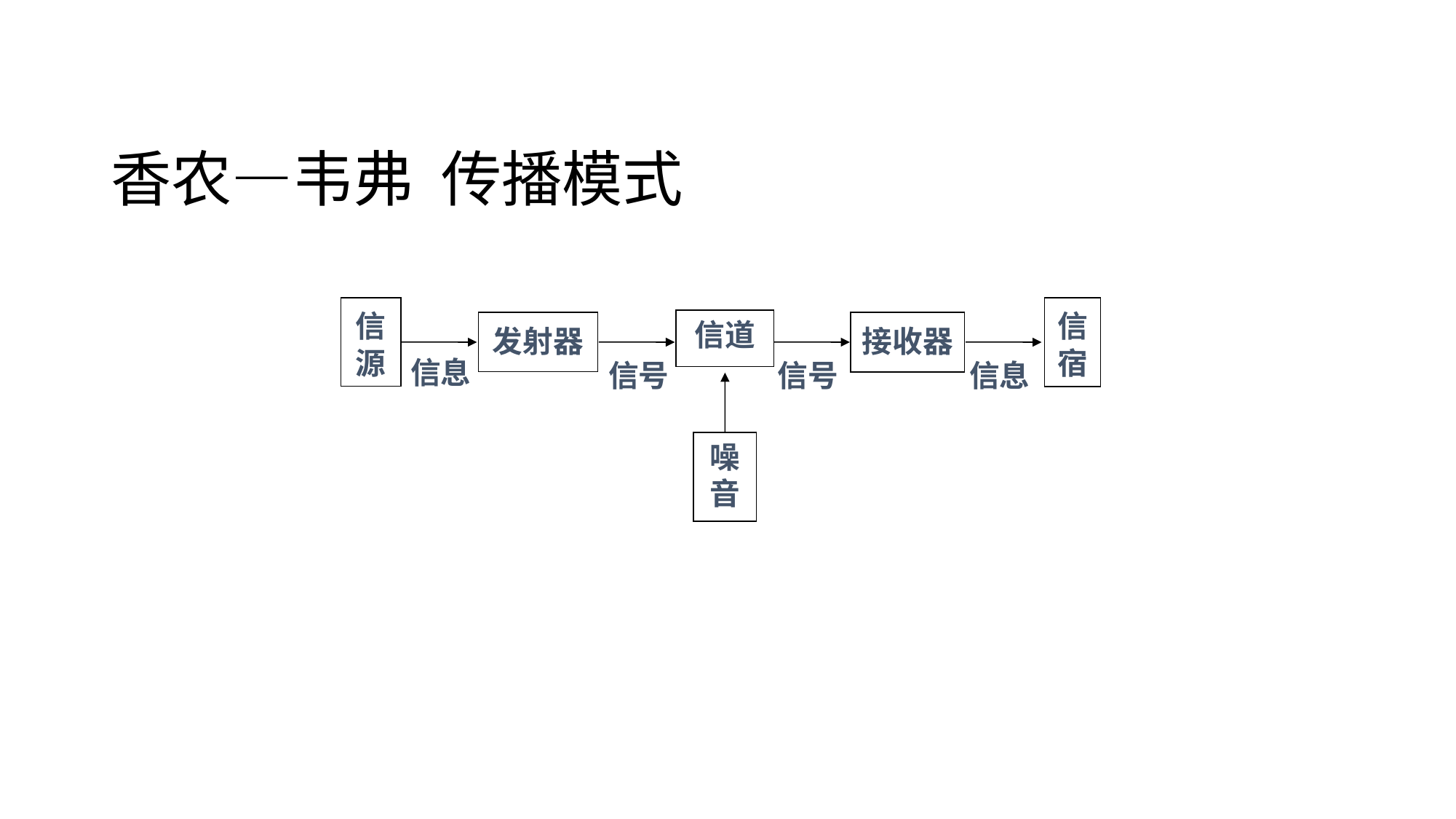

# 香农—韦弗  传播模式
信
源
信
宿
信道
发射器
接收器

信息
信号
信号
信息

噪音